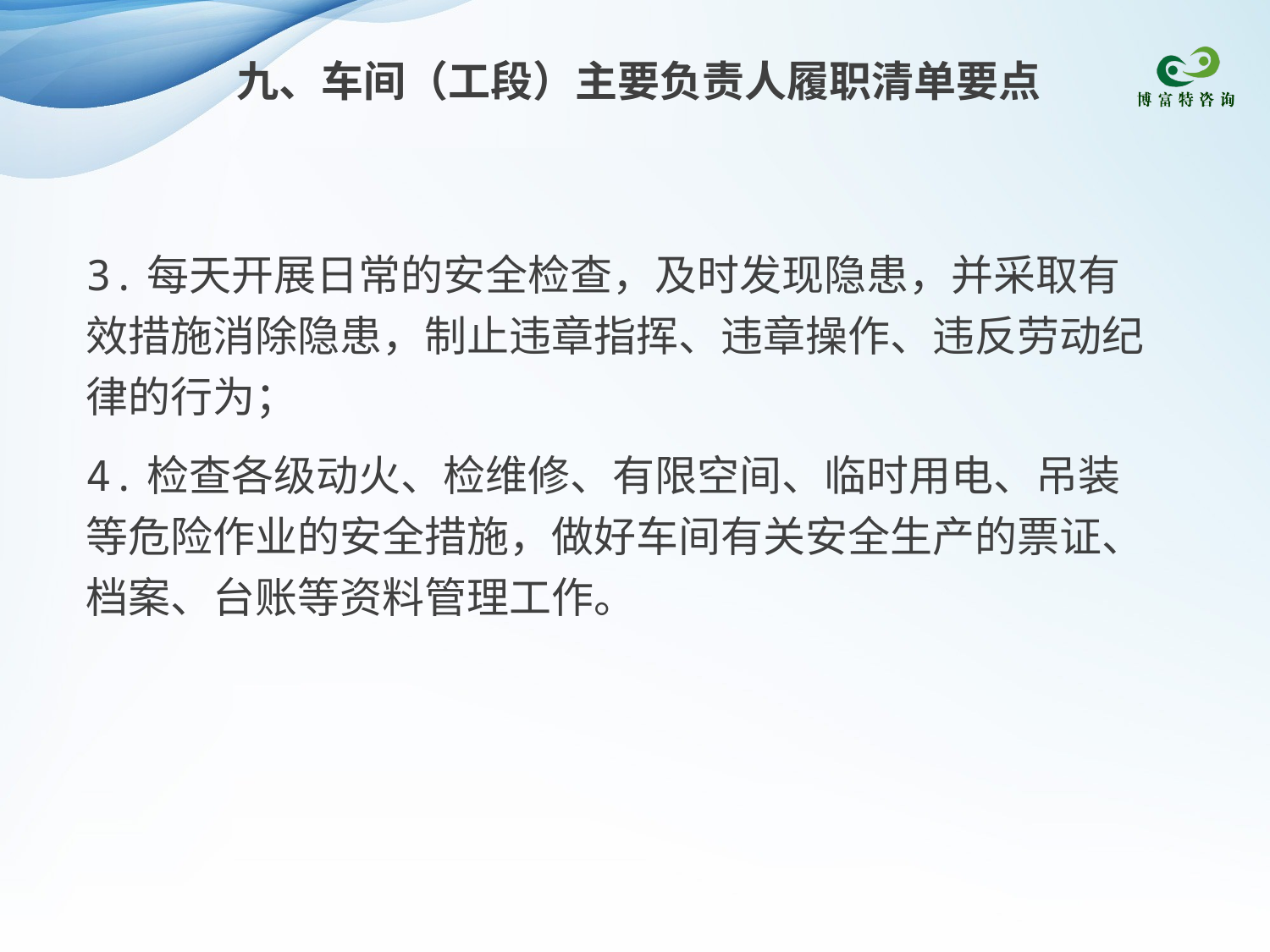

# 九、车间（工段）主要负责人履职清单要点

3.每天开展日常的安全检查，及时发现隐患，并采取有效措施消除隐患，制止违章指挥、违章操作、违反劳动纪律的行为；
4.检查各级动火、检维修、有限空间、临时用电、吊装等危险作业的安全措施，做好车间有关安全生产的票证、档案、台账等资料管理工作。